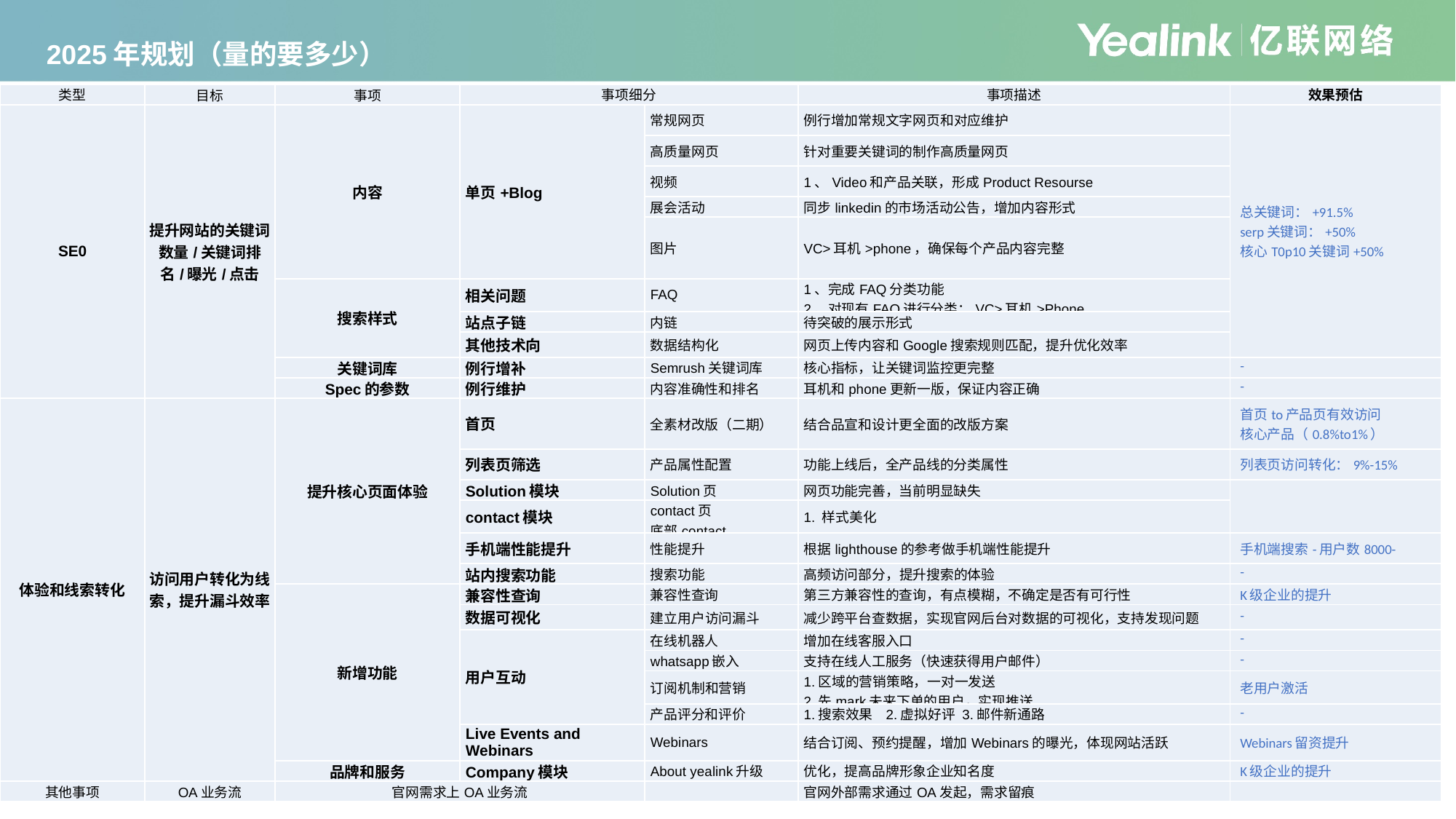

2025年规划（量的要多少）
| 类型 | 目标 | 事项 | 事项细分 |  | 事项描述 | 效果预估 |
| --- | --- | --- | --- | --- | --- | --- |
| SE0 | 提升网站的关键词数量/关键词排名/曝光/点击 | 内容 | 单页+Blog | 常规网页 | 例行增加常规文字网页和对应维护 | 总关键词：+91.5% serp关键词：+50% 核心T0p10关键词+50% |
|  |  |  |  | 高质量网页 | 针对重要关键词的制作高质量网页 | 核心T0p10关键词+50% |
|  |  |  |  | 视频 | 1、Video和产品关联，形成Product Resourse | serp关键词：+50% |
|  |  |  |  | 展会活动 | 同步linkedin的市场活动公告，增加内容形式 |  |
|  |  |  |  | 图片 | VC>耳机>phone，确保每个产品内容完整 | serp关键词：+50% |
|  |  | 搜索样式 | 相关问题 | FAQ | 1、完成FAQ分类功能 2、对现有FAQ进行分类：VC>耳机>Phone | 总词量 |
|  |  |  | 站点子链 | 内链 | 待突破的展示形式 | serp关键词 |
|  |  |  | 其他技术向 | 数据结构化 | 网页上传内容和Google搜索规则匹配，提升优化效率 | Serp关键词提升50% |
|  |  | 关键词库 | 例行增补 | Semrush关键词库 | 核心指标，让关键词监控更完整 | - |
|  |  | Spec的参数 | 例行维护 | 内容准确性和排名 | 耳机和phone更新一版，保证内容正确 | - |
| 体验和线索转化 | 访问用户转化为线索，提升漏斗效率 | 提升核心页面体验 | 首页 | 全素材改版（二期） | 结合品宣和设计更全面的改版方案 | 首页to产品页有效访问 核心产品（0.8%to1%） |
|  |  |  | 列表页筛选 | 产品属性配置 | 功能上线后，全产品线的分类属性 | 列表页访问转化：9%-15% |
|  |  |  | Solution模块 | Solution页 | 网页功能完善，当前明显缺失 |  |
|  |  |  | contact模块 | contact页 底部contact | 1. 样式美化 |  |
|  |  |  | 手机端性能提升 | 性能提升 | 根据lighthouse的参考做手机端性能提升 | 手机端搜索-用户数8000- |
|  |  |  | 站内搜索功能 | 搜索功能 | 高频访问部分，提升搜索的体验 | - |
|  |  | 新增功能 | 兼容性查询 | 兼容性查询 | 第三方兼容性的查询，有点模糊，不确定是否有可行性 | K级企业的提升 |
|  |  |  | 数据可视化 | 建立用户访问漏斗 | 减少跨平台查数据，实现官网后台对数据的可视化，支持发现问题 | - |
|  |  |  | 用户互动 | 在线机器人 | 增加在线客服入口 | - |
|  |  |  |  | whatsapp嵌入 | 支持在线人工服务（快速获得用户邮件） | - |
|  |  |  |  | 订阅机制和营销 | 1.区域的营销策略，一对一发送 2.先mark未来下单的用户，实现推送 | 老用户激活 |
|  |  |  |  | 产品评分和评价 | 1.搜索效果 2.虚拟好评 3.邮件新通路 | - |
|  |  |  | Live Events and Webinars | Webinars | 结合订阅、预约提醒，增加Webinars的曝光，体现网站活跃 | Webinars留资提升 |
|  |  | 品牌和服务 | Company模块 | About yealink升级 | 优化，提高品牌形象企业知名度 | K级企业的提升 |
| 其他事项 | OA业务流 | 官网需求上OA业务流 |  |  | 官网外部需求通过OA发起，需求留痕 |  |